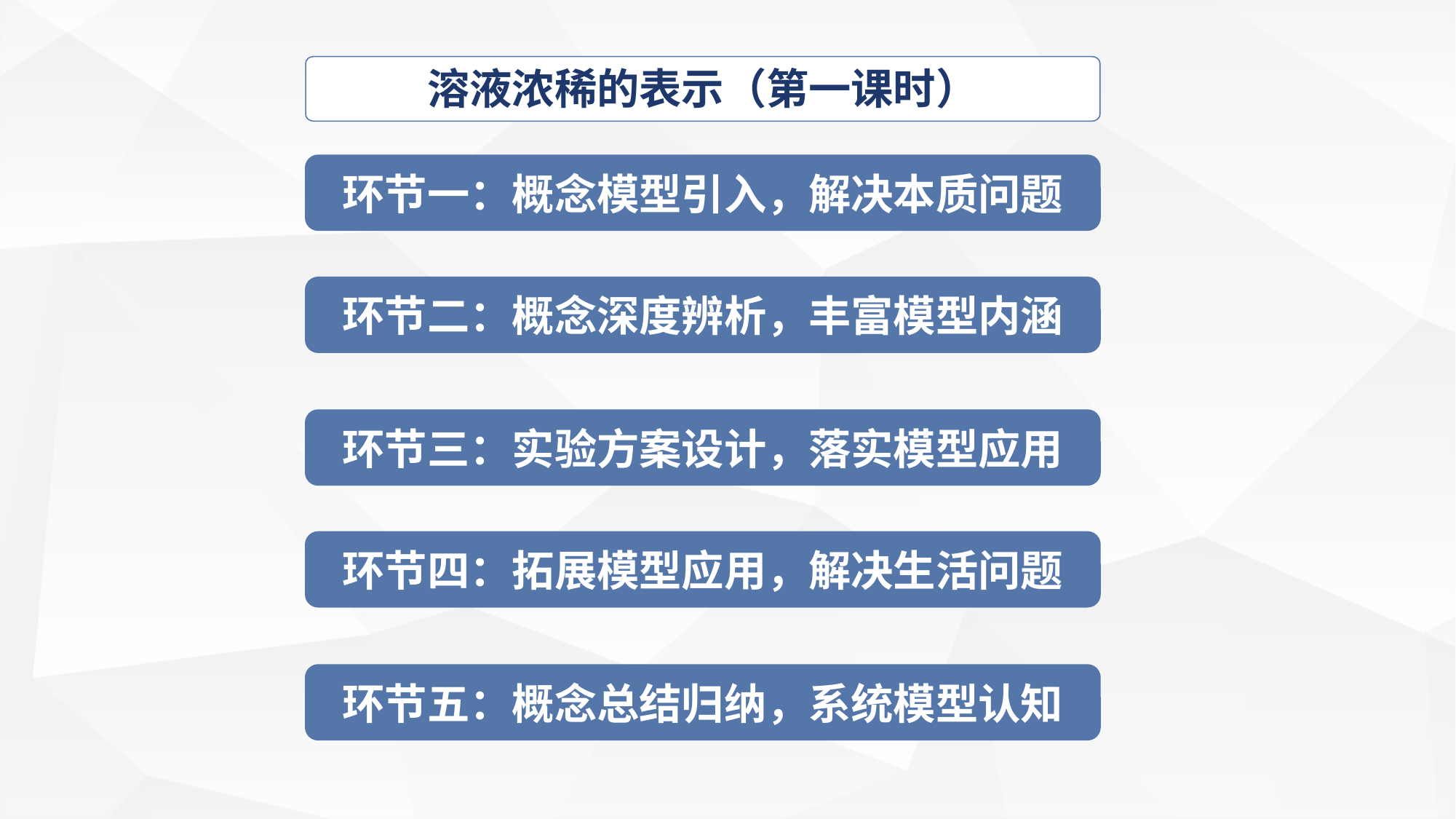

溶液浓稀的表示（第一课时）
环节一：概念模型引入，解决本质问题
环节二：概念深度辨析，丰富模型内涵
环节三：实验方案设计，落实模型应用
环节四：拓展模型应用，解决生活问题
环节五：概念总结归纳，系统模型认知